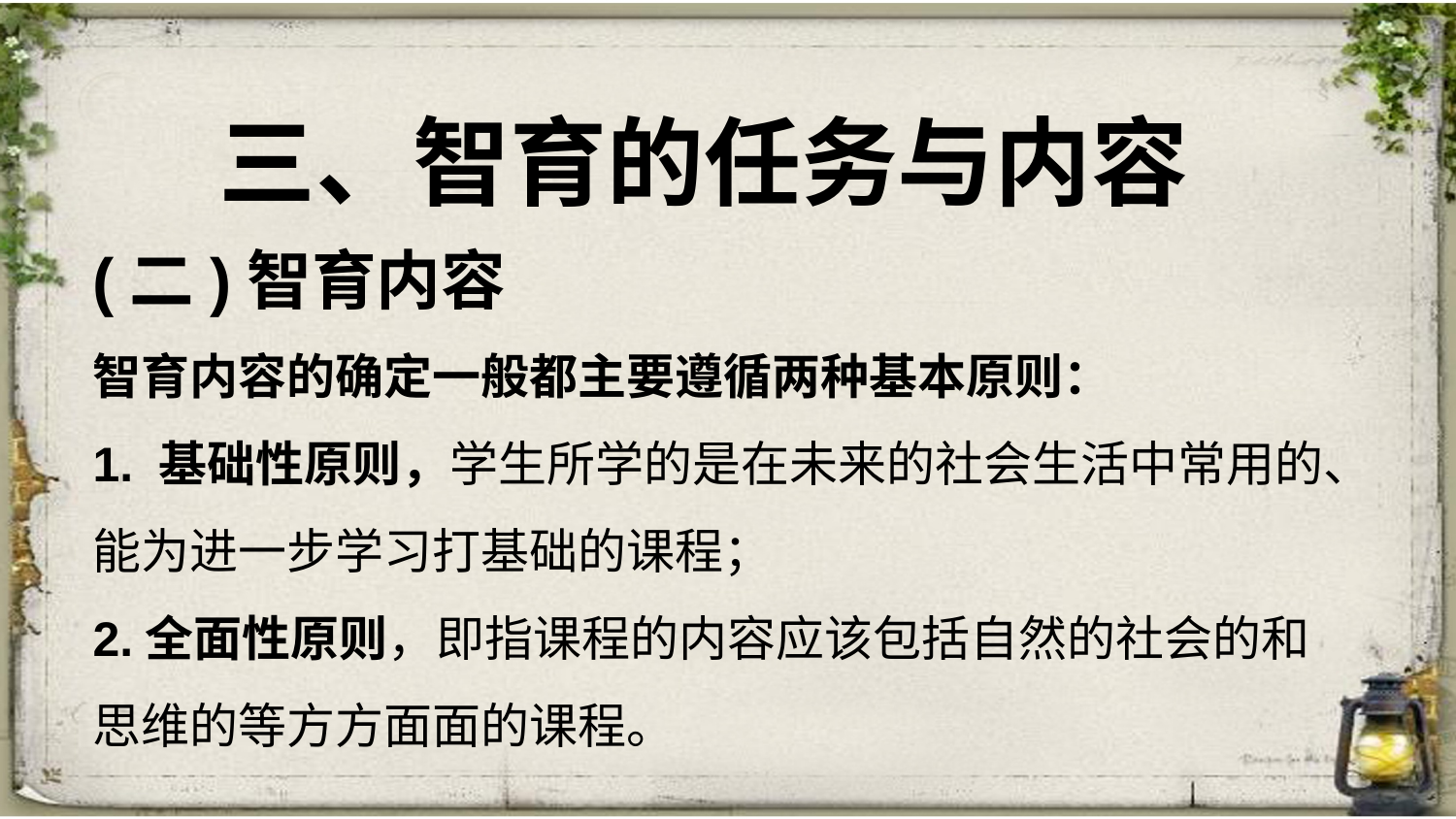

三、智育的任务与内容
(二)智育内容
智育内容的确定一般都主要遵循两种基本原则：
1. 基础性原则，学生所学的是在未来的社会生活中常用的、能为进一步学习打基础的课程；
2.全面性原则，即指课程的内容应该包括自然的社会的和思维的等方方面面的课程。